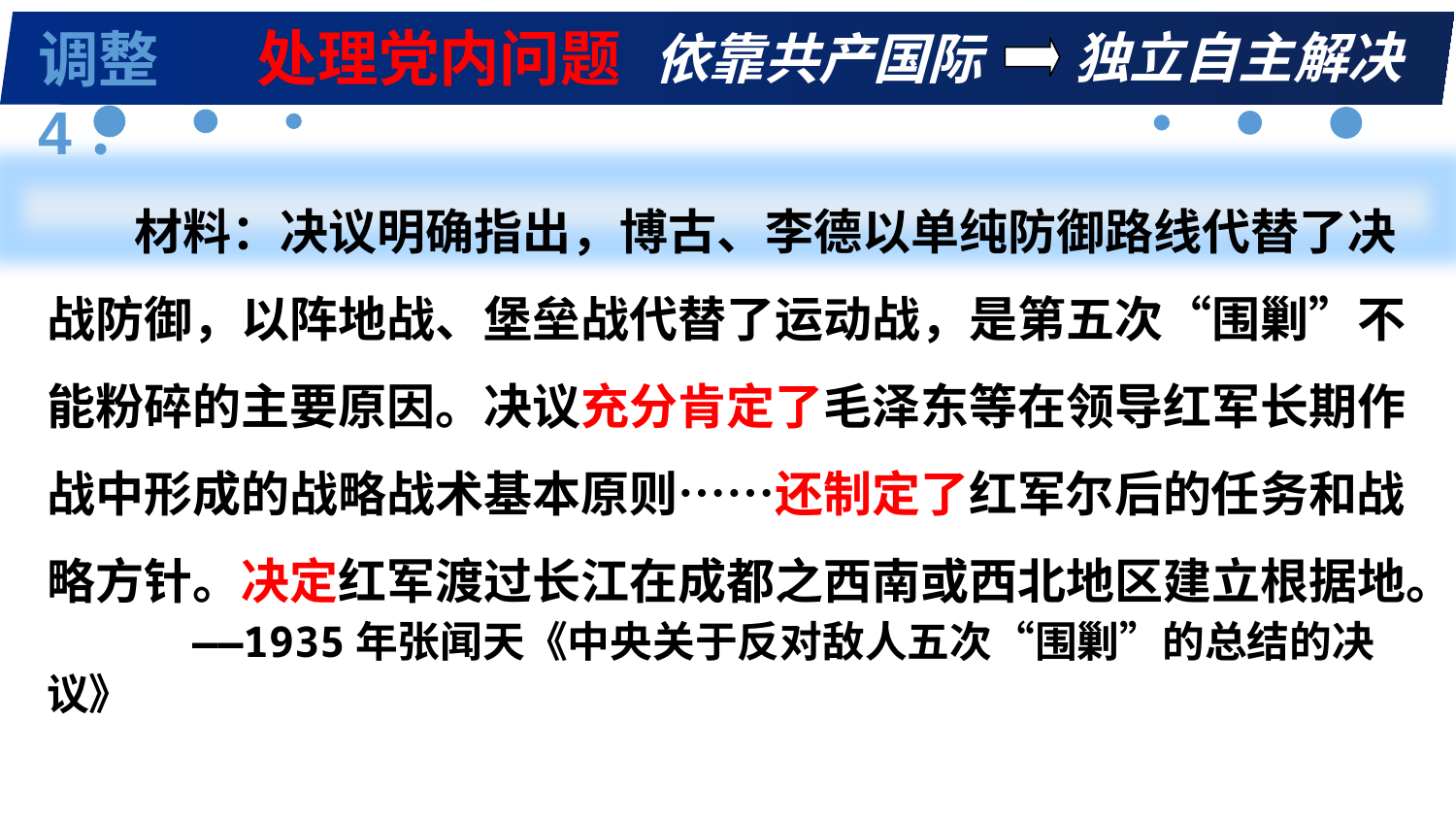

处理党内问题
调整4：
独立自主解决
依靠共产国际

        材料：决议明确指出，博古、李德以单纯防御路线代替了决战防御，以阵地战、堡垒战代替了运动战，是第五次“围剿”不能粉碎的主要原因。决议充分肯定了毛泽东等在领导红军长期作战中形成的战略战术基本原则……还制定了红军尔后的任务和战略方针。决定红军渡过长江在成都之西南或西北地区建立根据地。
     ——1935年张闻天《中央关于反对敌人五次“围剿”的总结的决议》

1928年5月以后，陆续改称中国工农红军，简称“红军”。